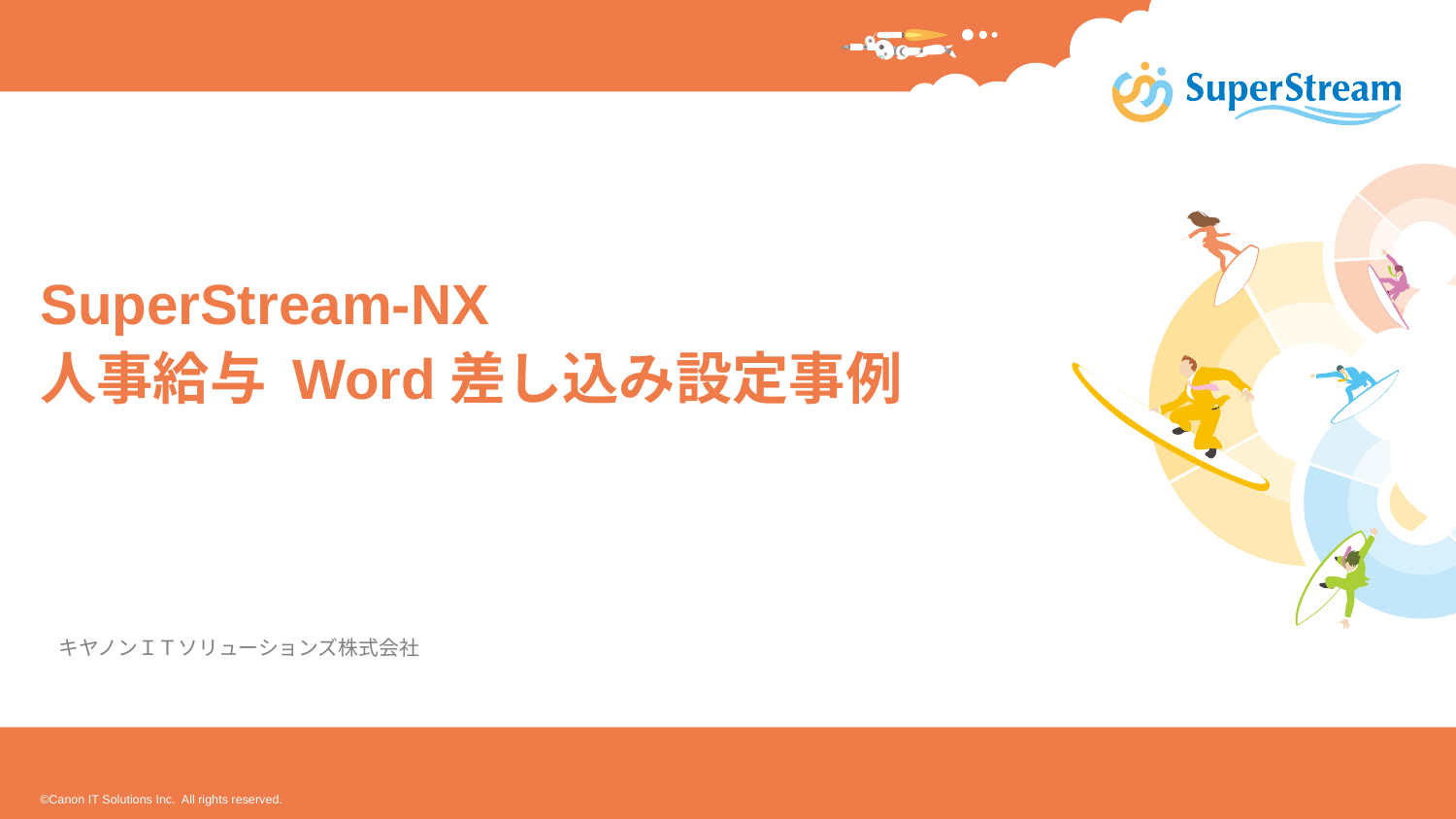

# SuperStream-NX 人事給与 Word差し込み設定事例
キヤノンＩＴソリューションズ株式会社
©Canon IT Solutions Inc.  All rights reserved.